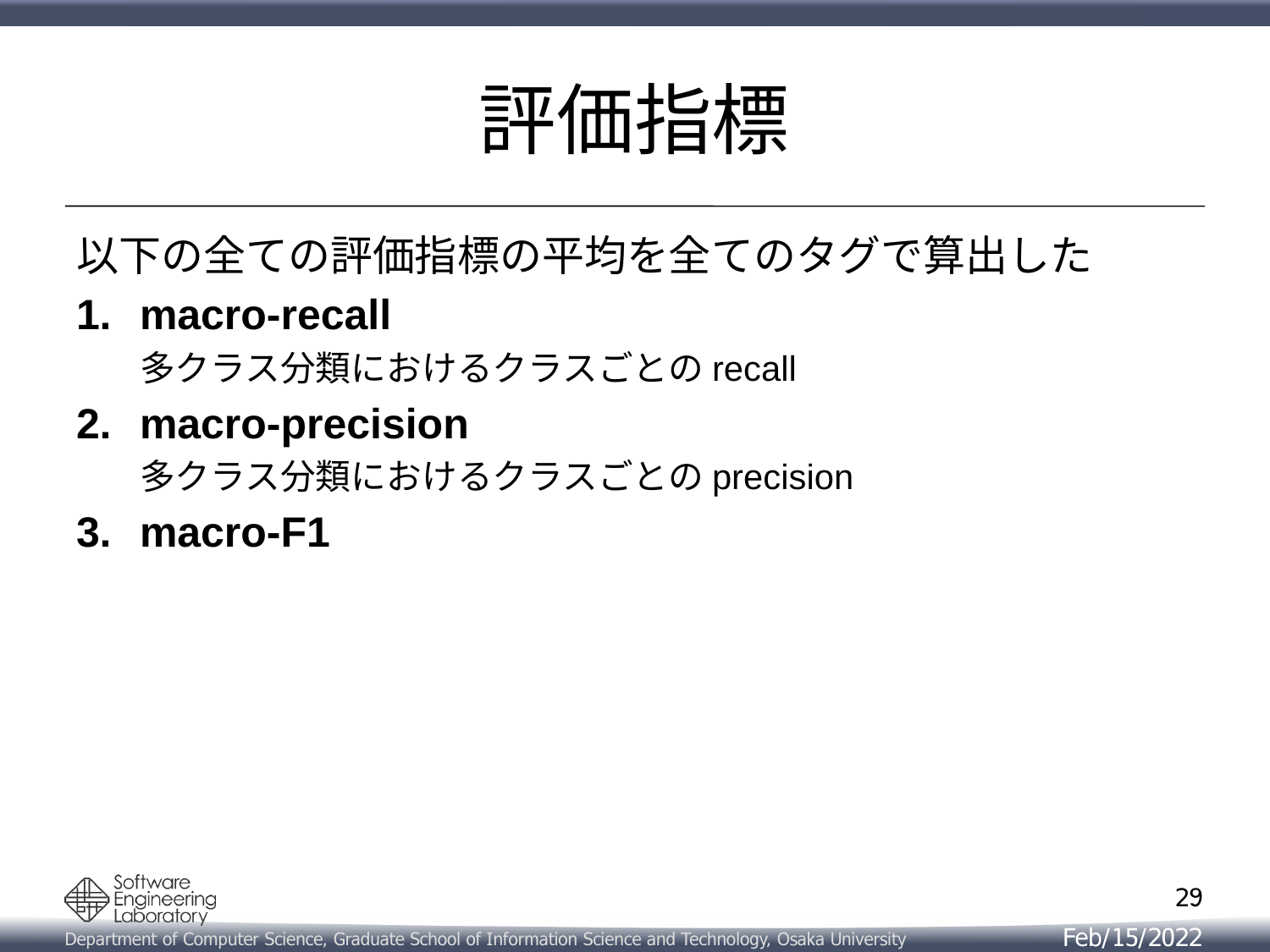

# 評価指標
以下の全ての評価指標の平均を全てのタグで算出した
macro-recall
多クラス分類におけるクラスごとのrecall
macro-precision
多クラス分類におけるクラスごとのprecision
macro-F1
29
Feb/15/2022